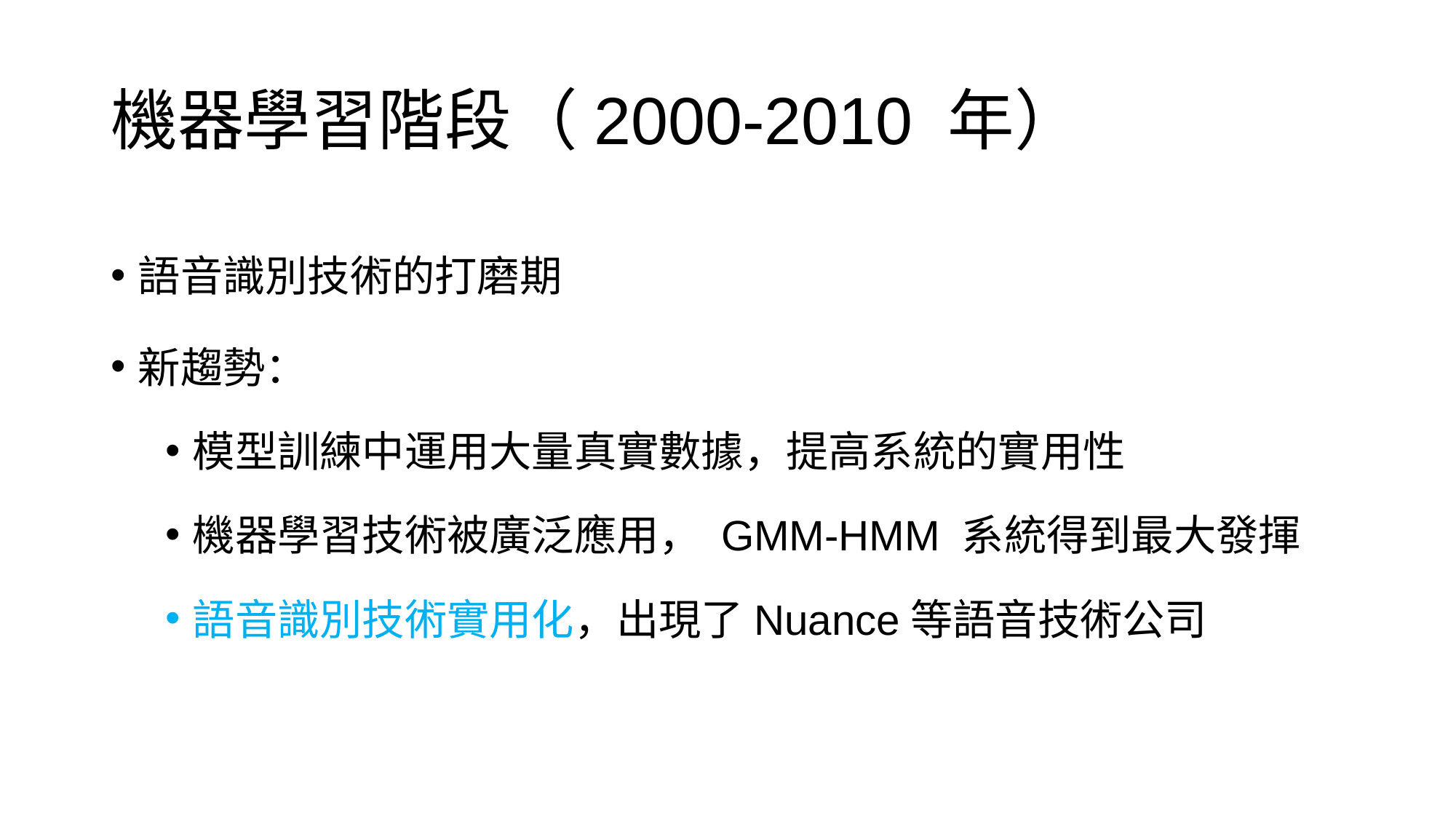

# 機器學習階段（2000-2010 年）
語音識別技術的打磨期
新趨勢：
模型訓練中運用大量真實數據，提高系統的實用性
機器學習技術被廣泛應用， GMM-HMM 系統得到最大發揮
語音識別技術實用化，出現了Nuance等語音技術公司